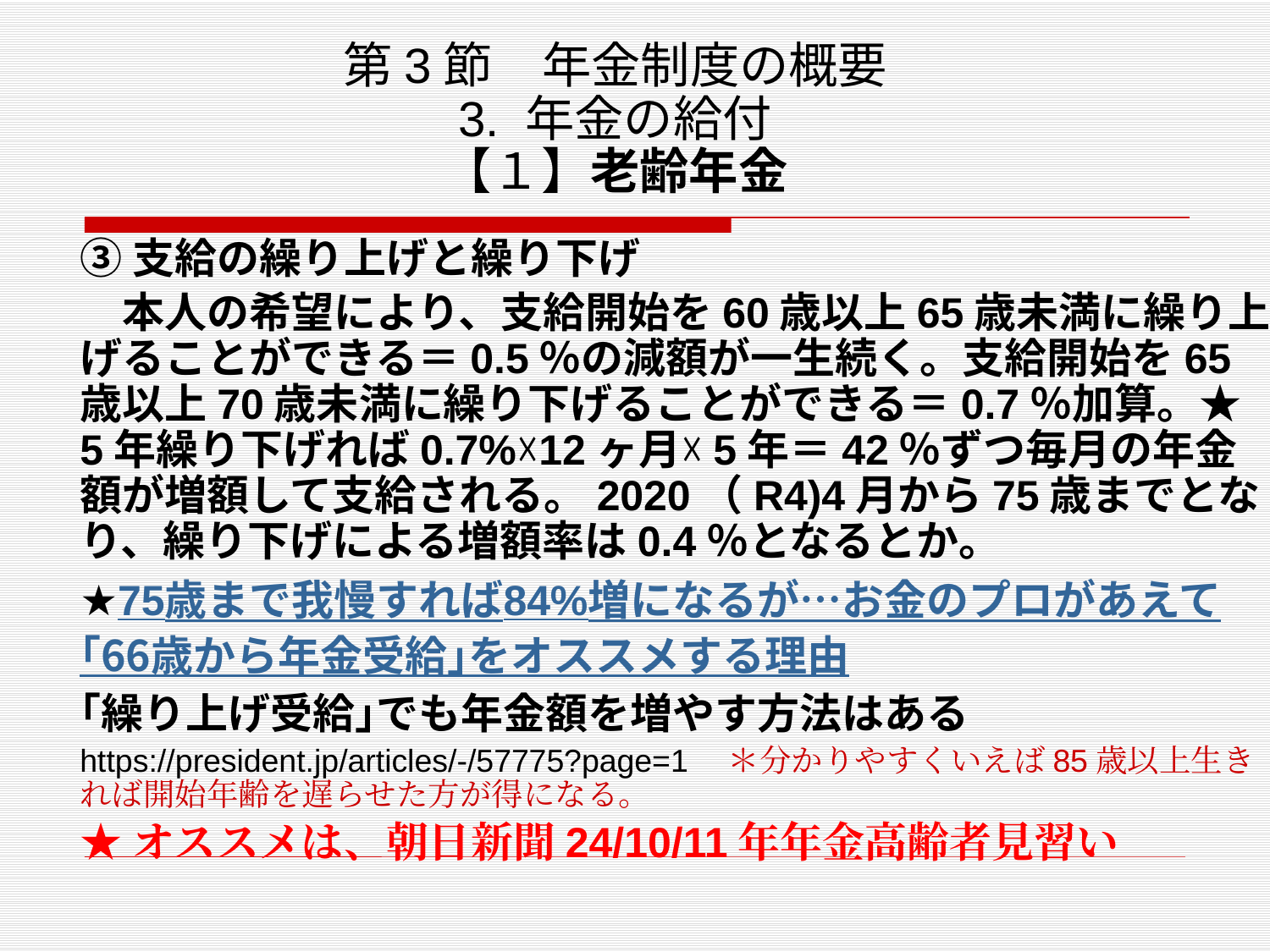

# 第3節　年金制度の概要 3. 年金の給付 【１】老齢年金
③支給の繰り上げと繰り下げ
　本人の希望により、支給開始を60歳以上65歳未満に繰り上げることができる＝0.5％の減額が一生続く。支給開始を65歳以上70歳未満に繰り下げることができる＝0.7％加算。★5年繰り下げれば0.7%☓12ヶ月☓5年＝42％ずつ毎月の年金額が増額して支給される。2020（R4)4月から75歳までとなり、繰り下げによる増額率は0.4％となるとか。
★75歳まで我慢すれば84%増になるが…お金のプロがあえて｢66歳から年金受給｣をオススメする理由
｢繰り上げ受給｣でも年金額を増やす方法はある
https://president.jp/articles/-/57775?page=1　＊分かりやすくいえば85歳以上生きれば開始年齢を遅らせた方が得になる。
★オススメは、朝日新聞24/10/11年年金高齢者見習い